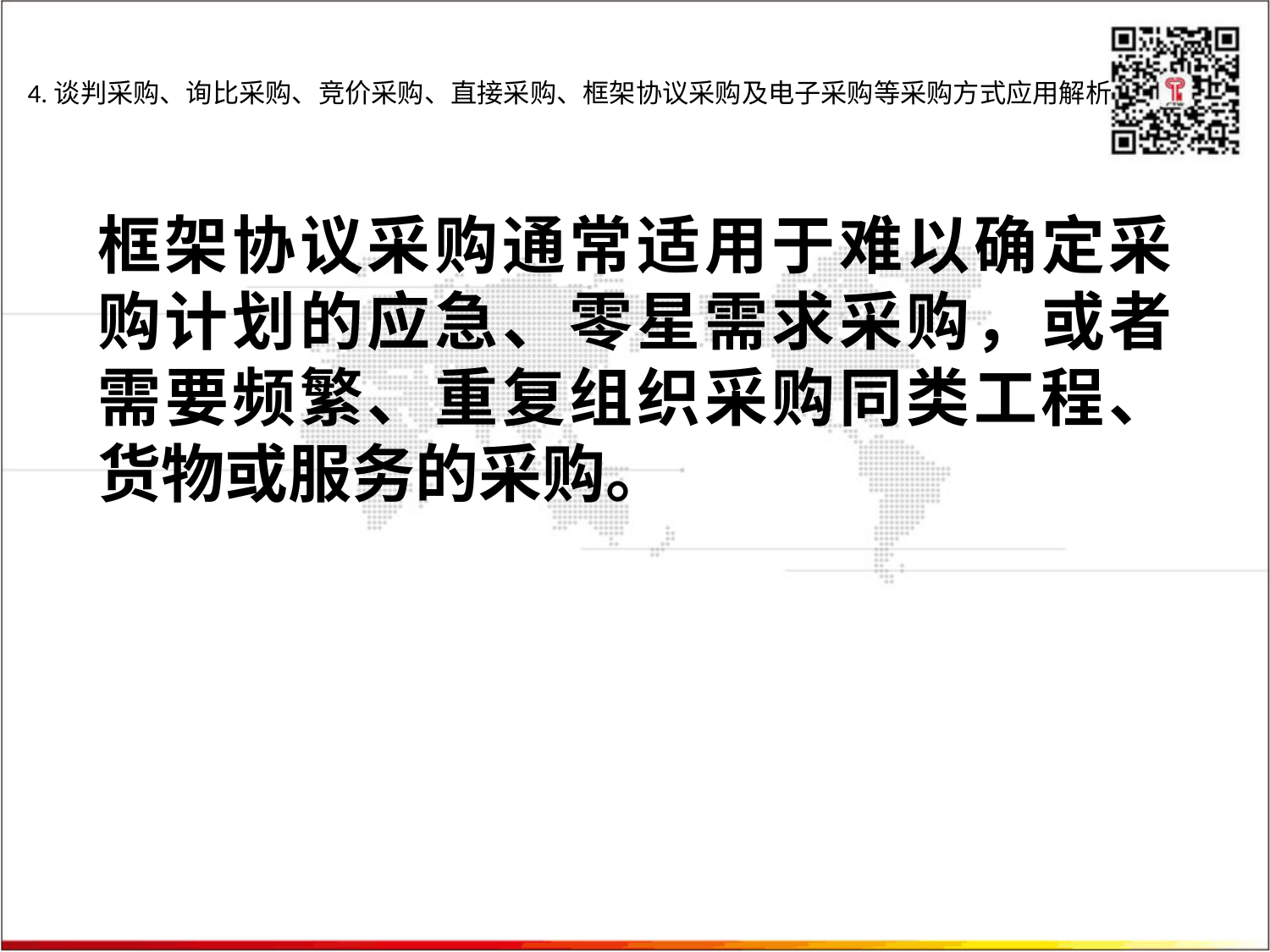

4.谈判采购、询比采购、竞价采购、直接采购、框架协议采购及电子采购等采购方式应用解析
框架协议采购通常适用于难以确定采购计划的应急、零星需求采购，或者需要频繁、重复组织采购同类工程、货物或服务的采购。